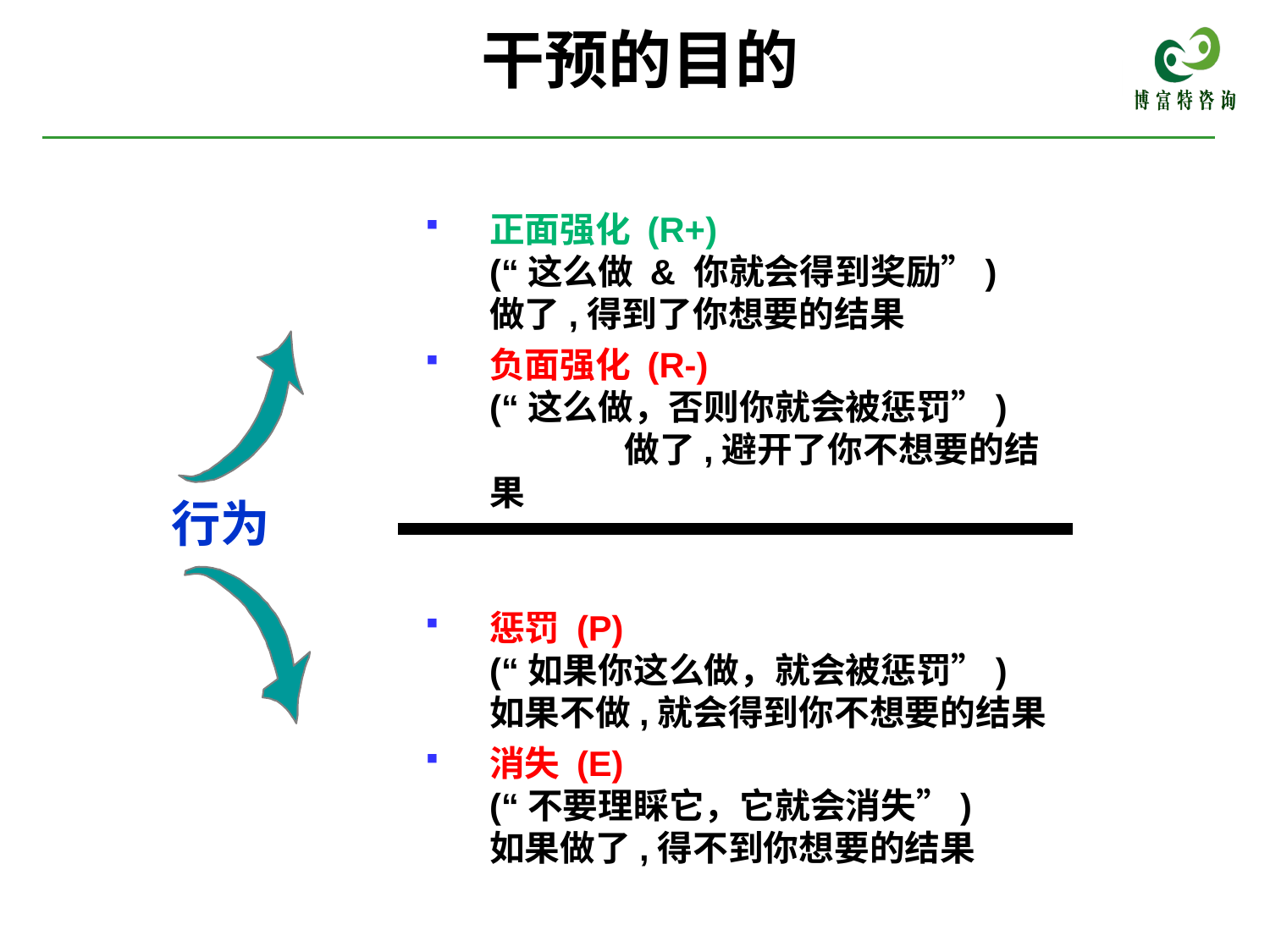

干预的目的
正面强化 (R+)
(“这么做 & 你就会得到奖励”)
做了,得到了你想要的结果
负面强化 (R-)
(“这么做，否则你就会被惩罚”)                    做了,避开了你不想要的结果
惩罚 (P)
(“如果你这么做，就会被惩罚”)
如果不做,就会得到你不想要的结果
消失 (E)
(“不要理睬它，它就会消失”)
如果做了,得不到你想要的结果

行为